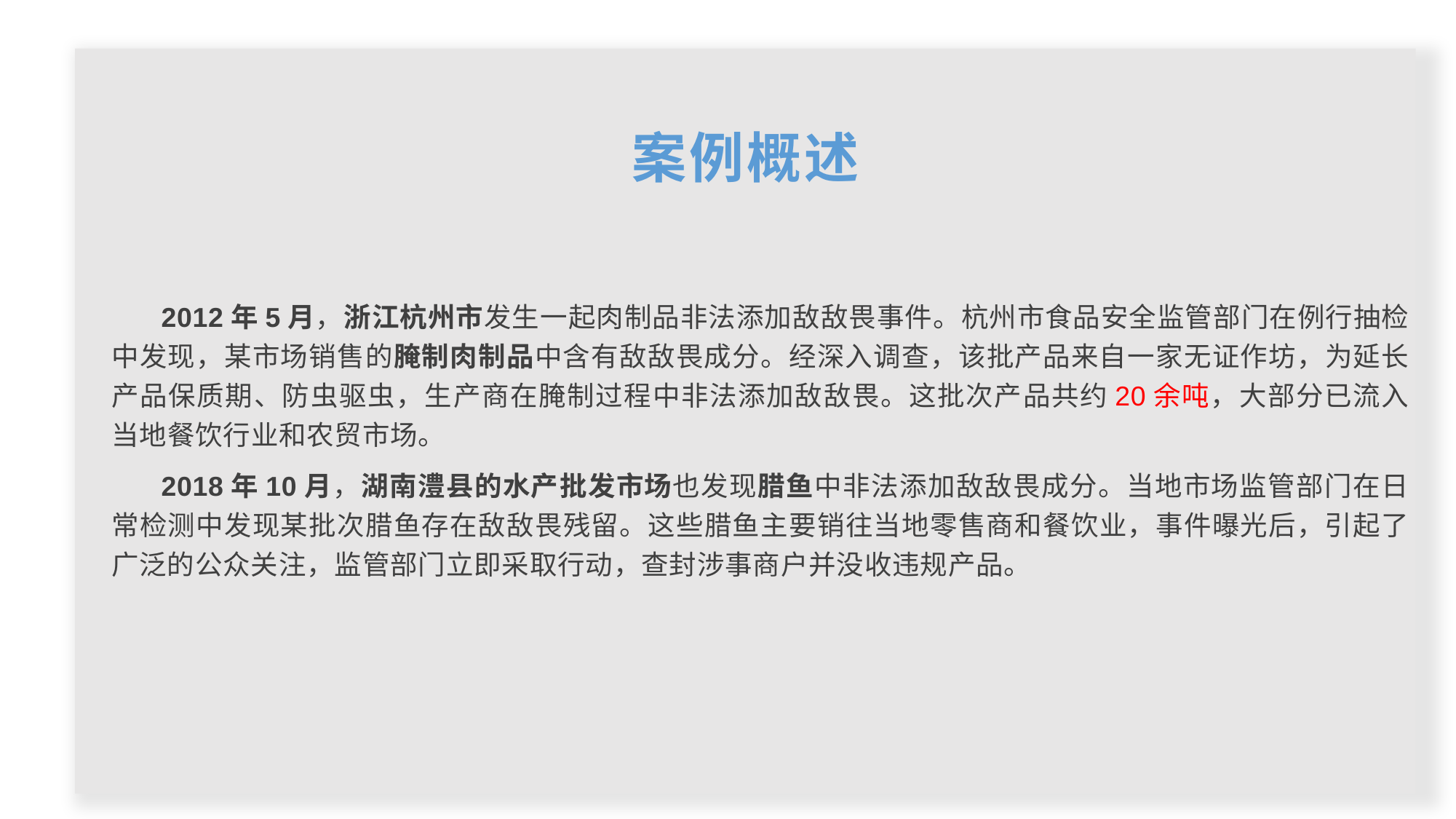

案例概述
2012年5月，浙江杭州市发生一起肉制品非法添加敌敌畏事件。杭州市食品安全监管部门在例行抽检中发现，某市场销售的腌制肉制品中含有敌敌畏成分。经深入调查，该批产品来自一家无证作坊，为延长产品保质期、防虫驱虫，生产商在腌制过程中非法添加敌敌畏。这批次产品共约20余吨，大部分已流入当地餐饮行业和农贸市场。
2018年10月，湖南澧县的水产批发市场也发现腊鱼中非法添加敌敌畏成分。当地市场监管部门在日常检测中发现某批次腊鱼存在敌敌畏残留。这些腊鱼主要销往当地零售商和餐饮业，事件曝光后，引起了广泛的公众关注，监管部门立即采取行动，查封涉事商户并没收违规产品。